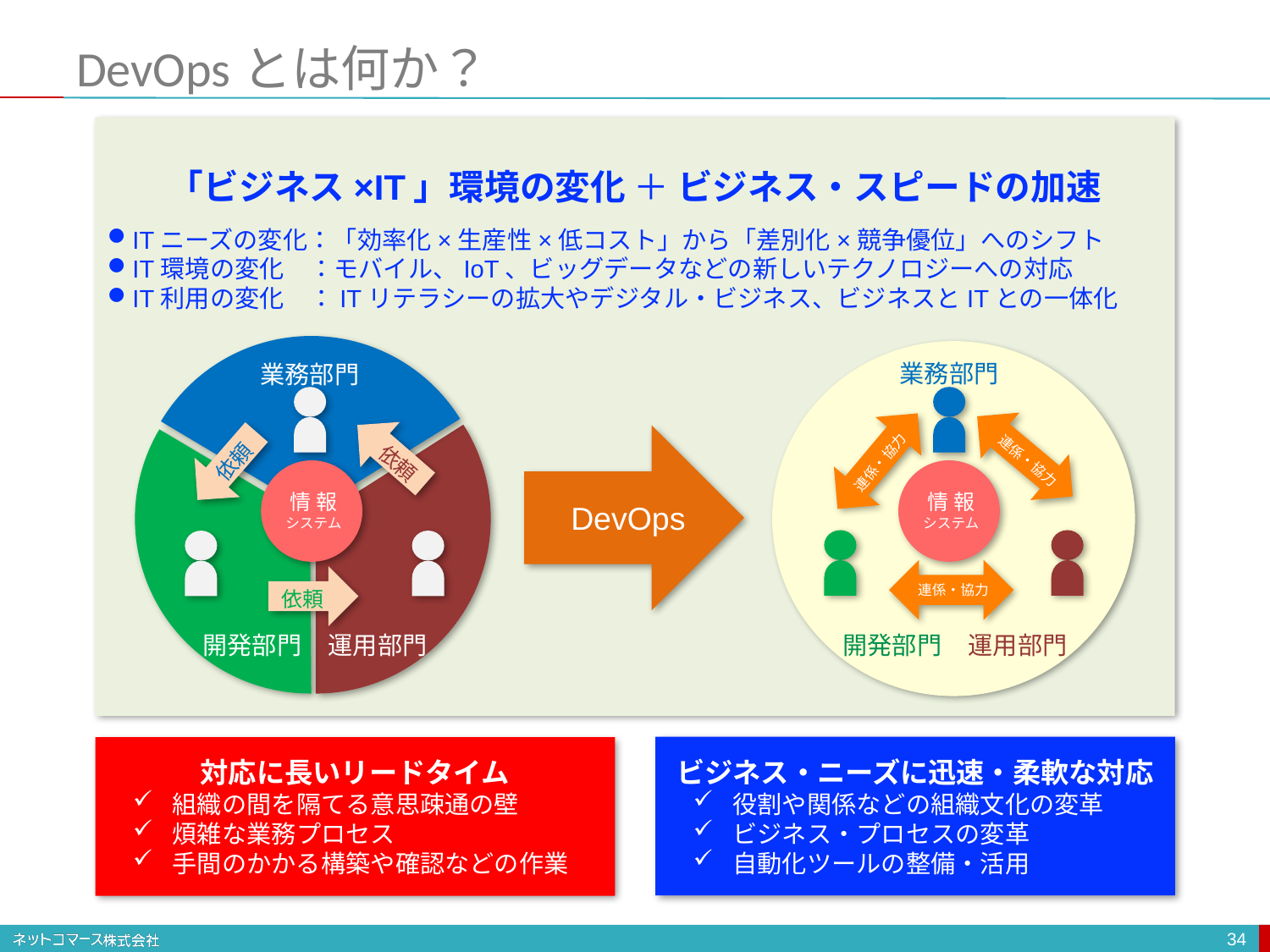

# DevOpsとは何か？
「ビジネス×IT」環境の変化 ＋ ビジネス・スピードの加速

ITニーズの変化：「効率化×生産性×低コスト」から「差別化×競争優位」へのシフト
IT環境の変化　：モバイル、IoT、ビッグデータなどの新しいテクノロジーへの対応
IT利用の変化　：ITリテラシーの拡大やデジタル・ビジネス、ビジネスとITとの一体化

業務部門
業務部門

DevOps

依頼
依頼
連係・協力
連係・協力

情 報
システム
情 報
システム

連係・協力
依頼
運用部門
運用部門
開発部門
開発部門
ビジネス・ニーズに迅速・柔軟な対応
役割や関係などの組織文化の変革
ビジネス・プロセスの変革
自動化ツールの整備・活用
対応に長いリードタイム
組織の間を隔てる意思疎通の壁
煩雑な業務プロセス
手間のかかる構築や確認などの作業
34